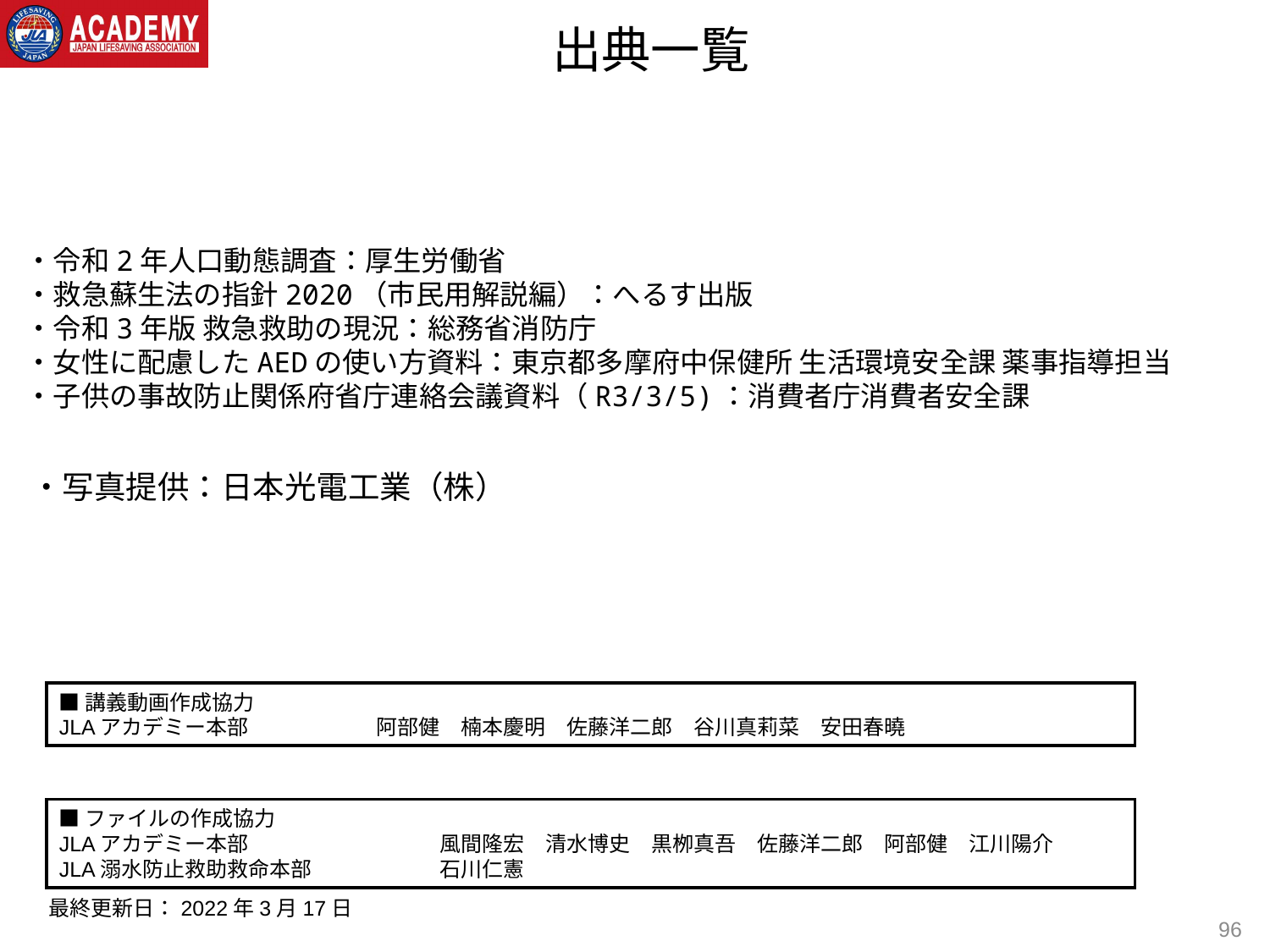

出典一覧
・令和2年人口動態調査：厚生労働省
・救急蘇生法の指針2020（市民用解説編）：へるす出版
・令和3年版 救急救助の現況：総務省消防庁
・女性に配慮したAEDの使い方資料：東京都多摩府中保健所 生活環境安全課 薬事指導担当
・子供の事故防止関係府省庁連絡会議資料（R3/3/5)：消費者庁消費者安全課
・写真提供：日本光電工業（株）
■講義動画作成協力
JLAアカデミー本部　	　　　阿部健　楠本慶明　佐藤洋二郎　谷川真莉菜　安田春曉
■ファイルの作成協力
JLAアカデミー本部　		風間隆宏　清水博史　黒栁真吾　佐藤洋二郎　阿部健　江川陽介
JLA溺水防止救助救命本部　	石川仁憲
最終更新日：2022年3月17日
96